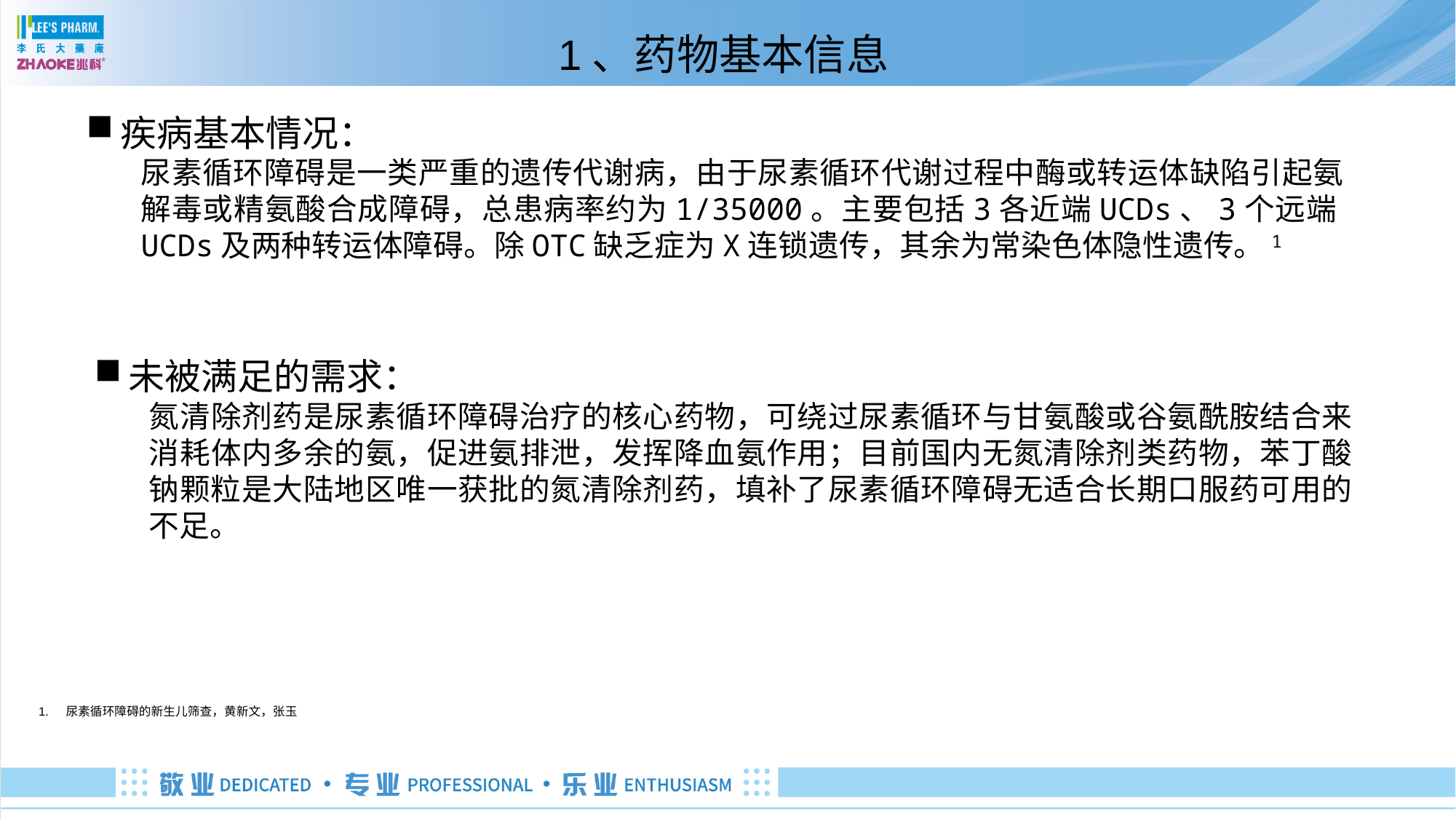

# 1、药物基本信息
疾病基本情况：
尿素循环障碍是一类严重的遗传代谢病，由于尿素循环代谢过程中酶或转运体缺陷引起氨解毒或精氨酸合成障碍，总患病率约为1/35000。主要包括3各近端UCDs、3个远端UCDs及两种转运体障碍。除OTC缺乏症为X连锁遗传，其余为常染色体隐性遗传。1
未被满足的需求：
氮清除剂药是尿素循环障碍治疗的核心药物，可绕过尿素循环与甘氨酸或谷氨酰胺结合来消耗体内多余的氨，促进氨排泄，发挥降血氨作用；目前国内无氮清除剂类药物，苯丁酸钠颗粒是大陆地区唯一获批的氮清除剂药，填补了尿素循环障碍无适合长期口服药可用的不足。
尿素循环障碍的新生儿筛查，黄新文，张玉